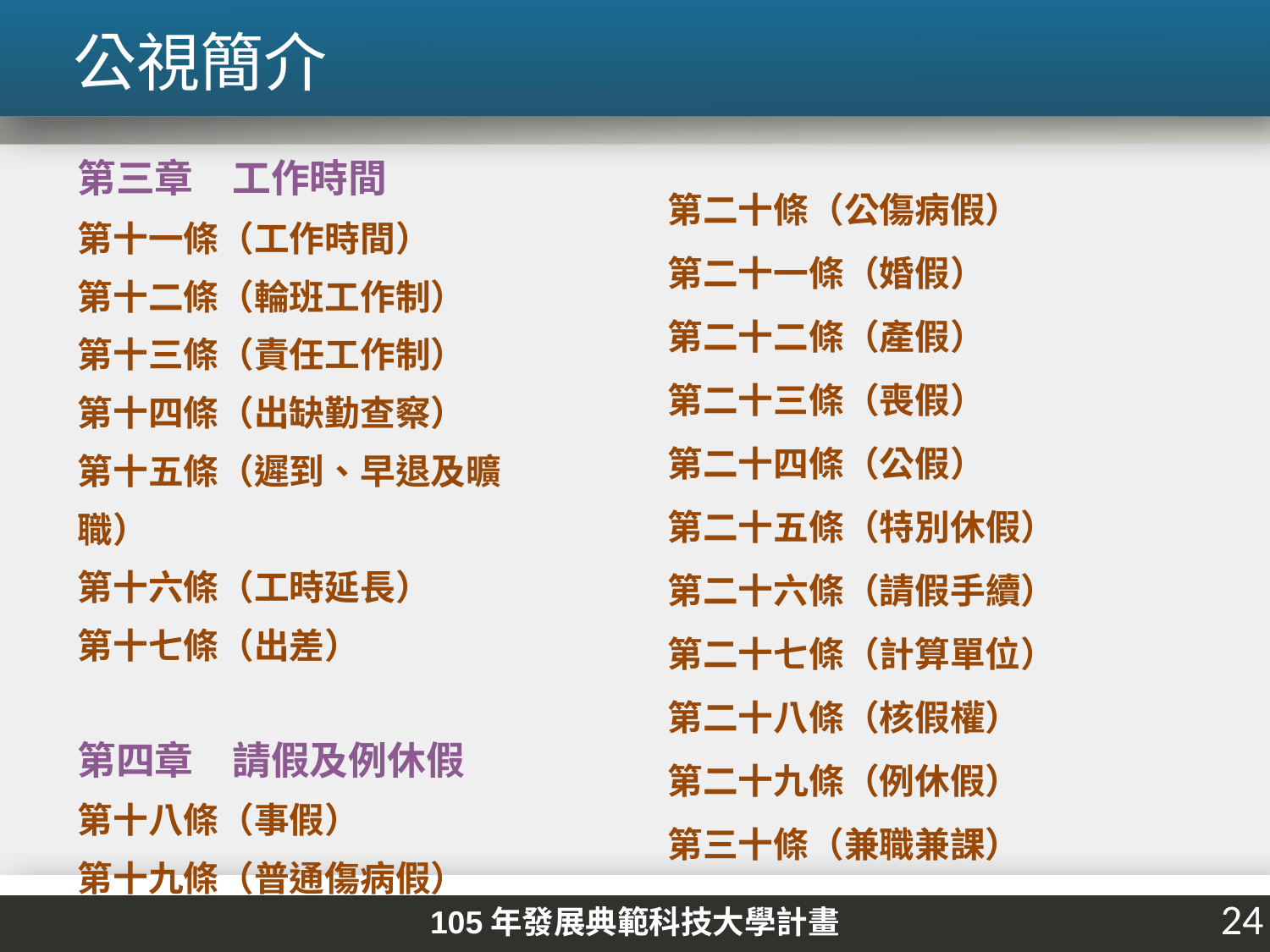

公視簡介
第三章　工作時間
第十一條（工作時間）
第十二條（輪班工作制）
第十三條（責任工作制）
第十四條（出缺勤查察）
第十五條（遲到、早退及曠職）
第十六條（工時延長）
第十七條（出差）

第四章　請假及例休假
第十八條（事假）
第十九條（普通傷病假）

第二十條（公傷病假）
第二十一條（婚假）
第二十二條（產假）
第二十三條（喪假）
第二十四條（公假）
第二十五條（特別休假）
第二十六條（請假手續）
第二十七條（計算單位）
第二十八條（核假權）
第二十九條（例休假）
第三十條（兼職兼課）